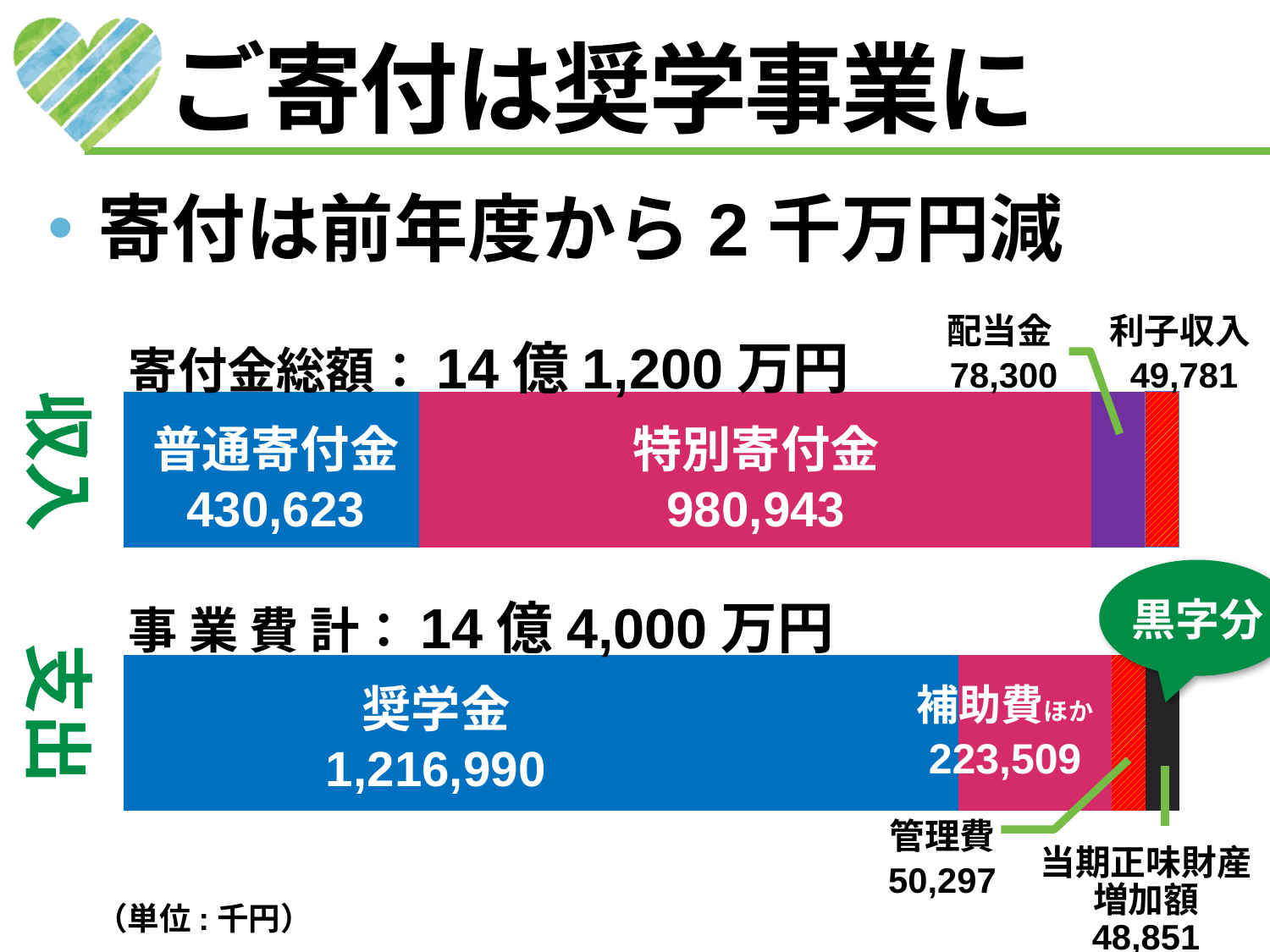

# ご寄付は奨学事業に
寄付は前年度から2千万円減
配当金78,300
利子収入49,781
寄付金総額：14億1,200万円

### Chart

| Category | 列1 | 列2 | 列3 | 列4 |
|---|---|---|---|---|
| 収入 | 430623.0 | 980943.0 | 78300.0 | 49781.0 |
| 支出 | 1216990.0 | 223509.0 | 50297.0 | 48851.0 |
収入
普通寄付金
430,623
特別寄付金
980,943
黒字分
事 業 費 計：14億4,000万円
支出
補助費ほか
223,509
奨学金
1,216,990

管理費
50,297
当期正味財産増加額
48,851
（単位:千円）